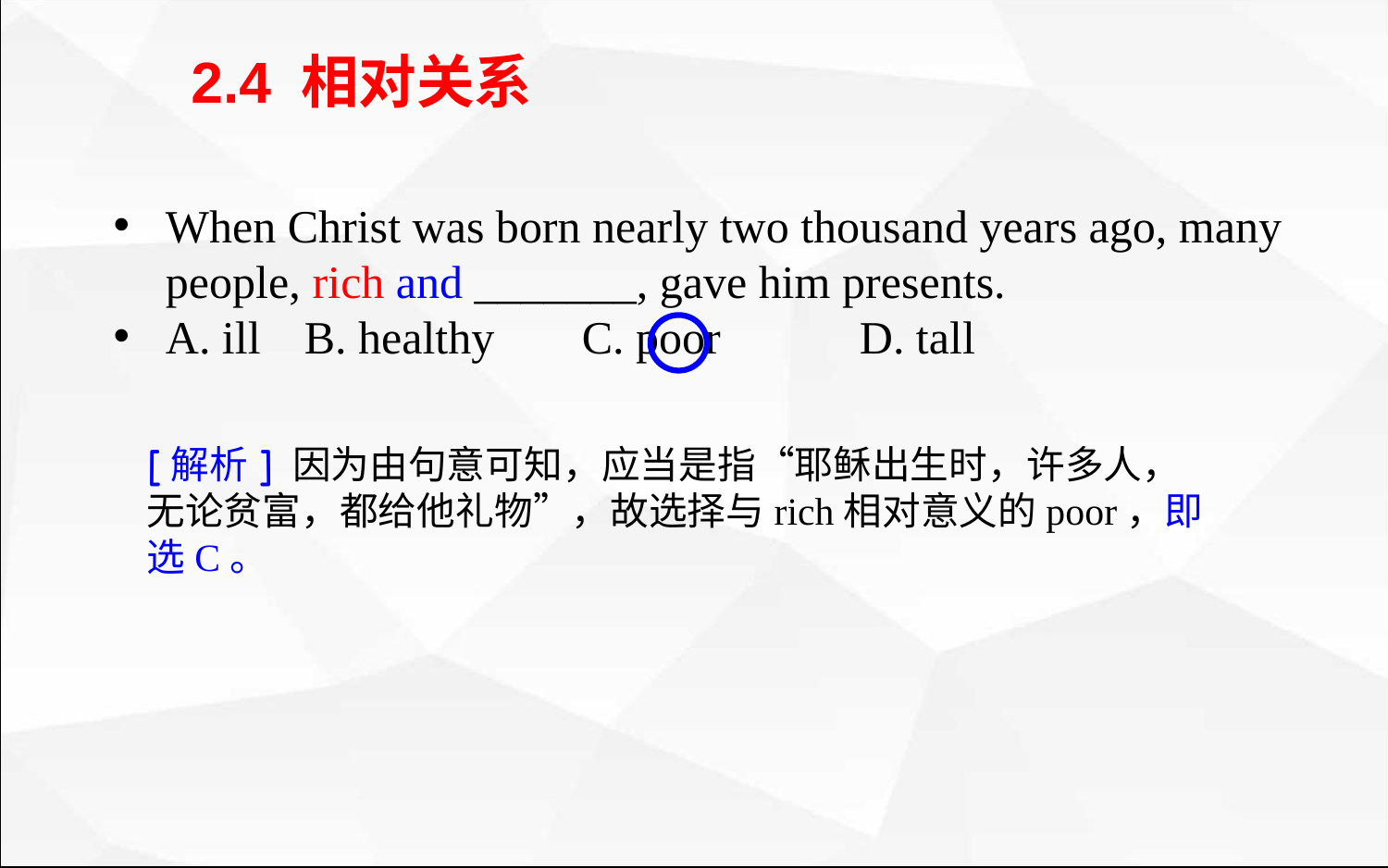

2.4 相对关系
When Christ was born nearly two thousand years ago, many people, rich and _______, gave him presents.
A. ill	B. healthy	C. poor	D. tall

[解析] 因为由句意可知，应当是指“耶稣出生时，许多人，无论贫富，都给他礼物”，故选择与rich相对意义的poor，即选C。